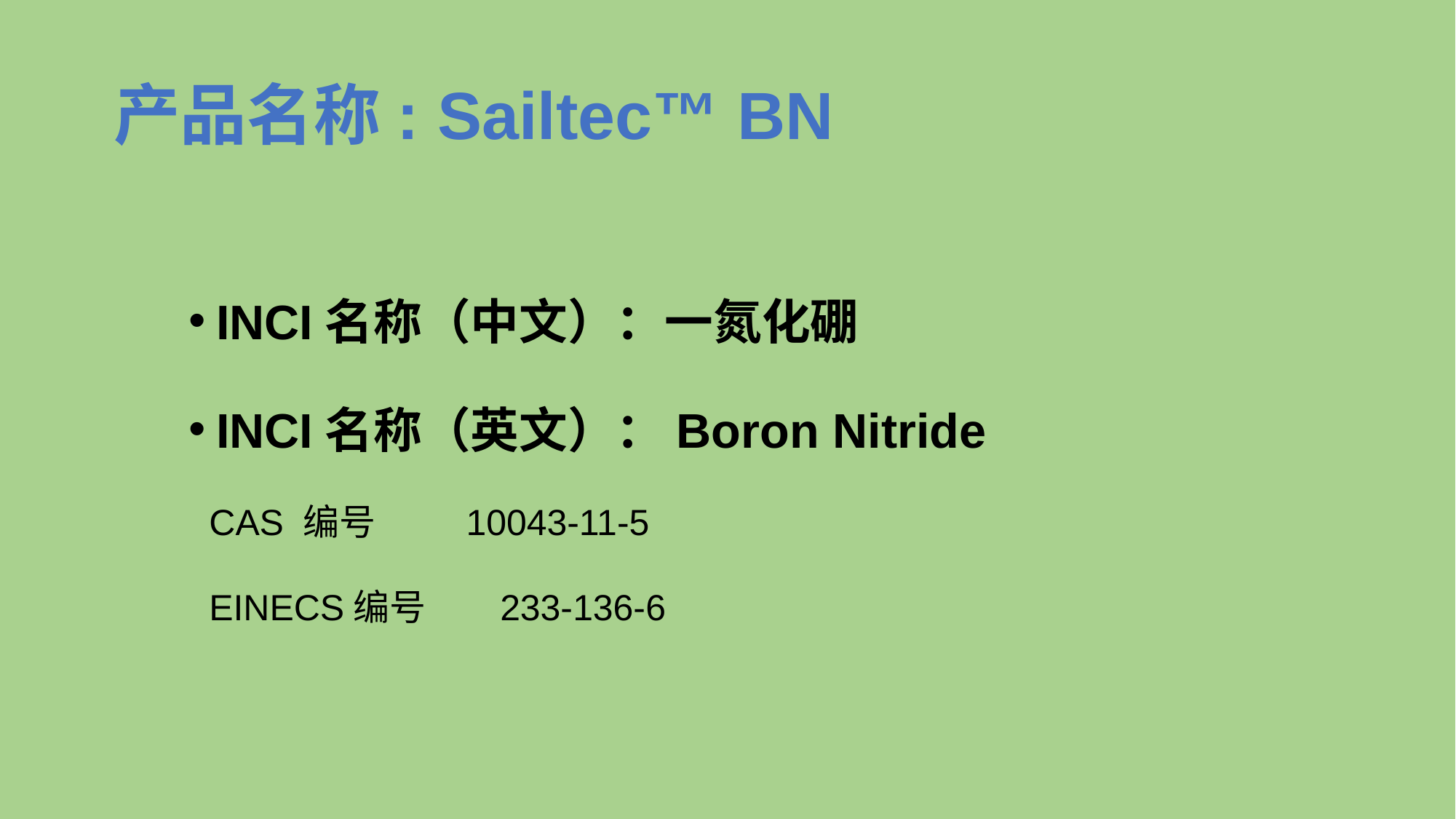

# 产品名称: Sailtec™ BN
INCI名称（中文）：一氮化硼
INCI名称（英文）：Boron Nitride
  CAS 编号          10043-11-5
  EINECS编号        233-136-6